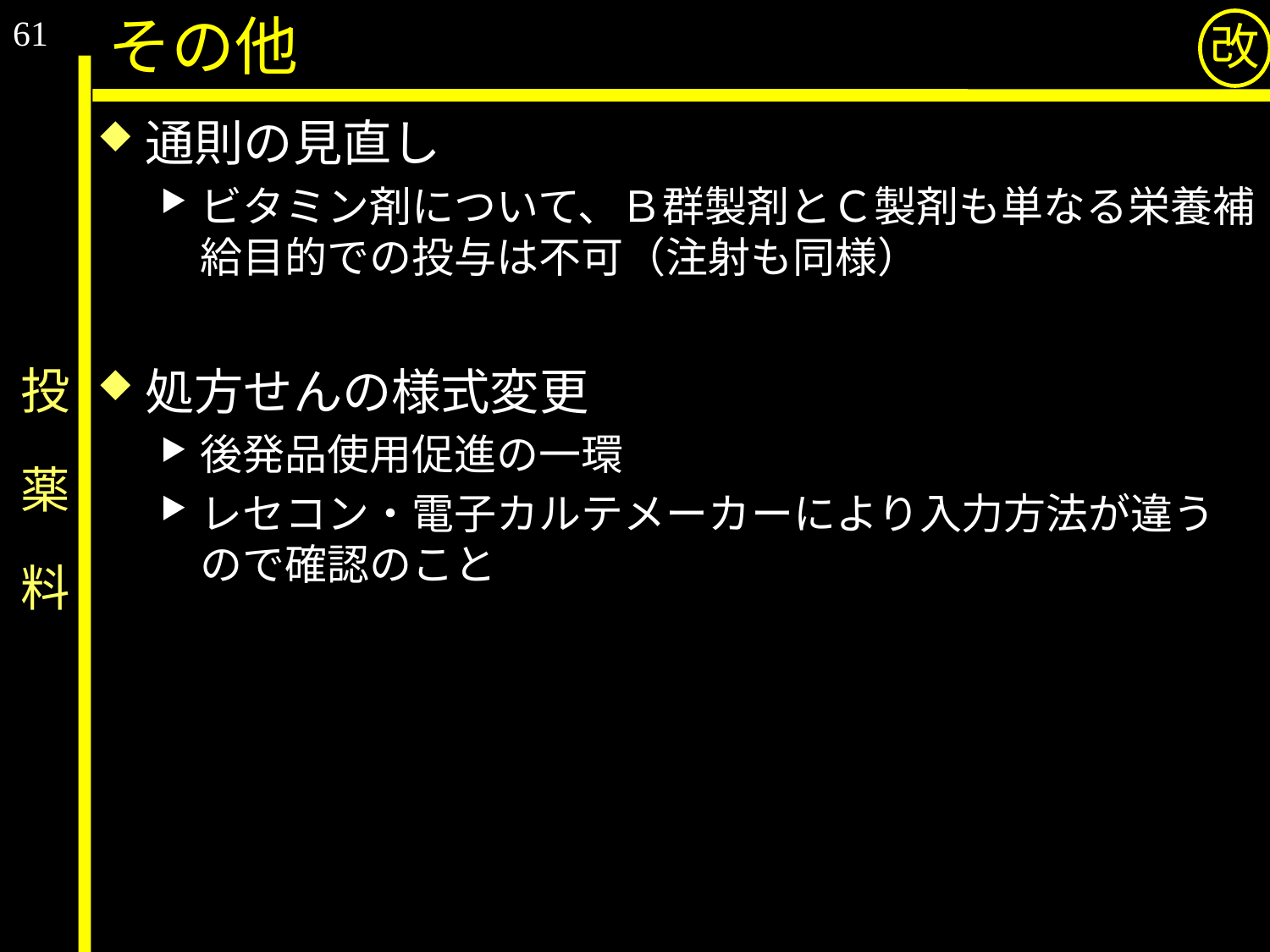

61
その他
改

通則の見直し
ビタミン剤について、Ｂ群製剤とＣ製剤も単なる栄養補給目的での投与は不可（注射も同様）

処方せんの様式変更
後発品使用促進の一環
レセコン・電子カルテメーカーにより入力方法が違うので確認のこと
# 投　薬　料